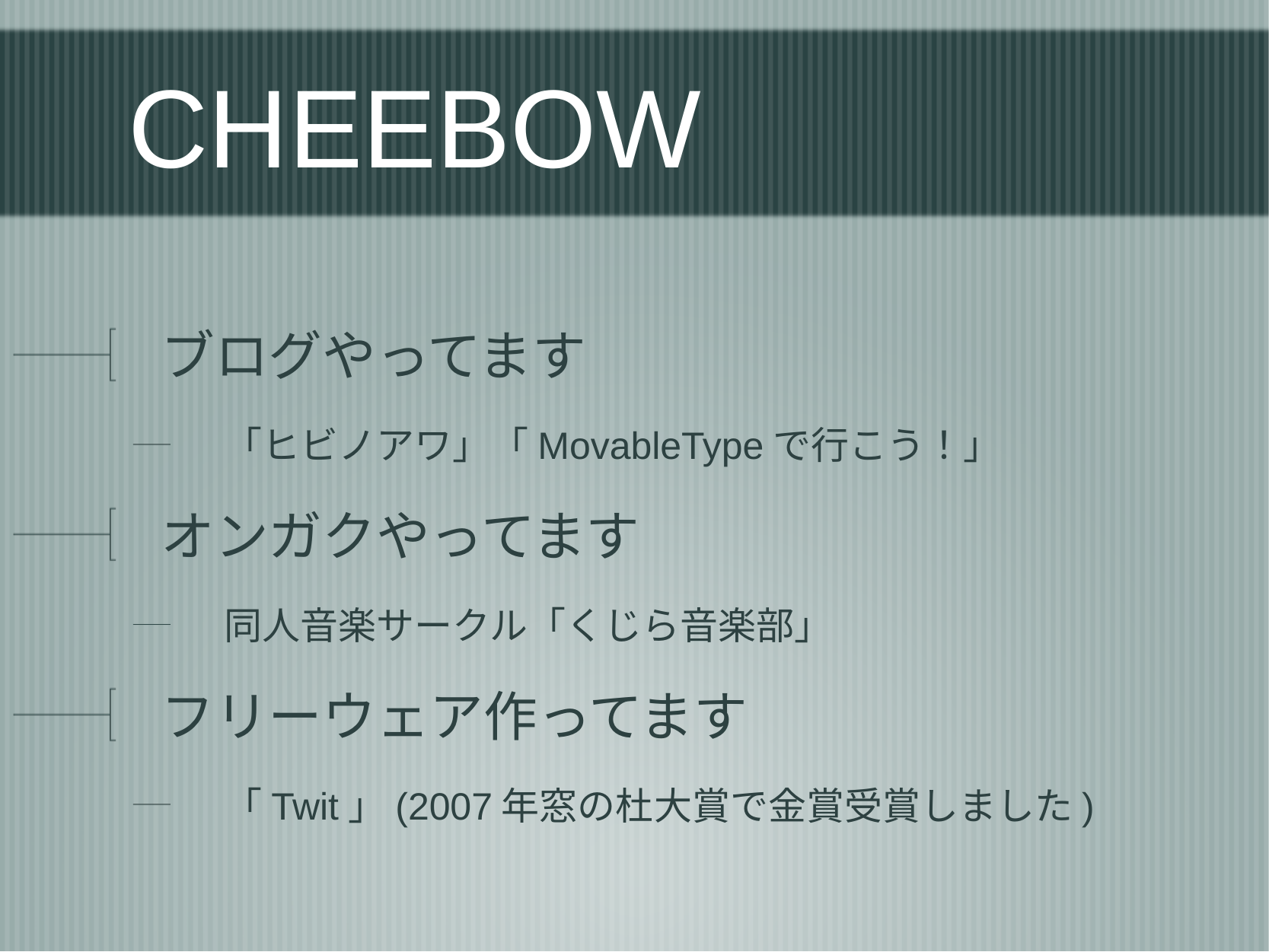

# CHEEBOW
ブログやってます
「ヒビノアワ」「MovableTypeで行こう！」
オンガクやってます
同人音楽サークル「くじら音楽部」
フリーウェア作ってます
「Twit」(2007年窓の杜大賞で金賞受賞しました)